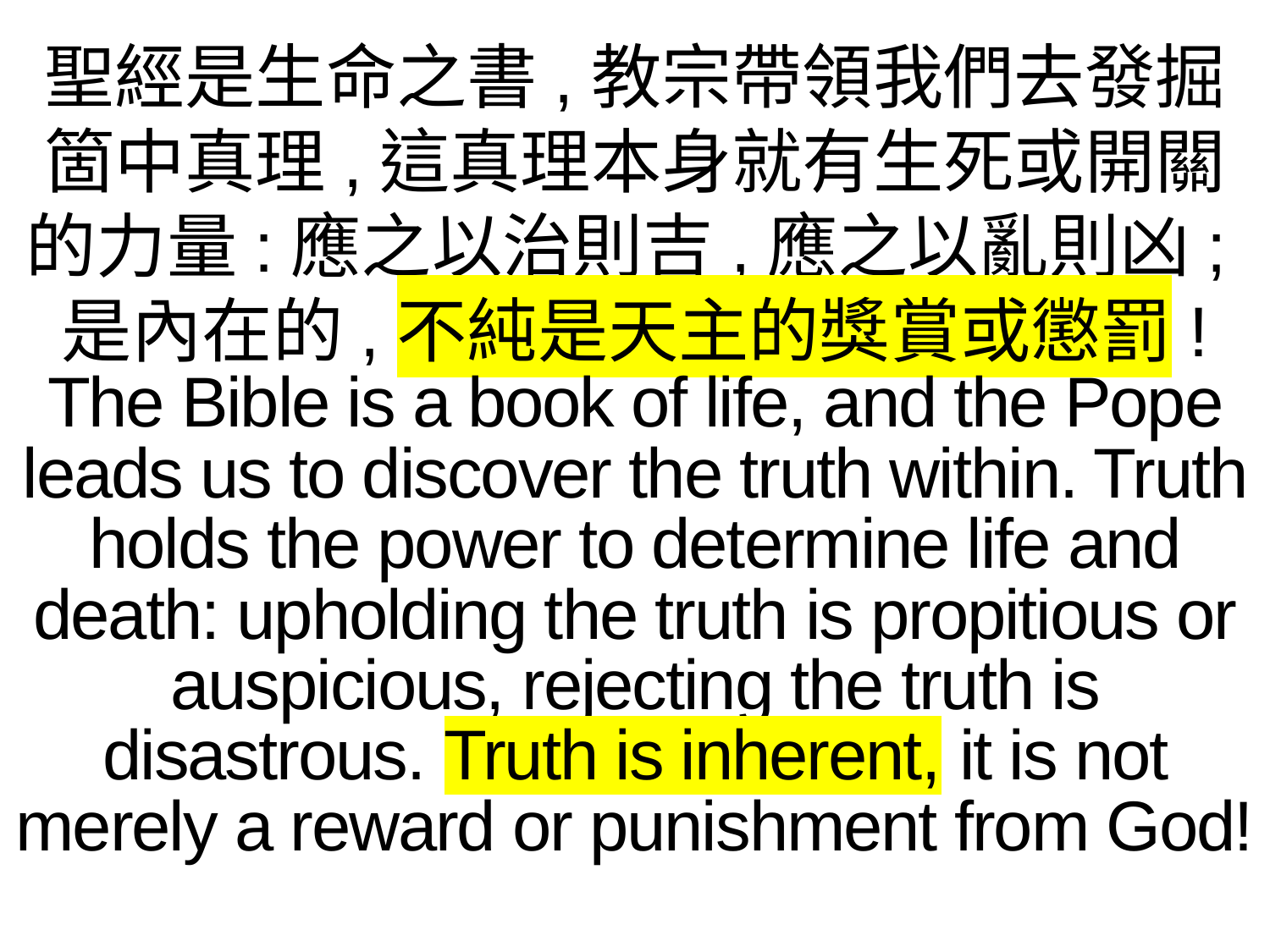

聖經是生命之書,教宗帶領我們去發掘箇中真理,這真理本身就有生死或開關的力量:應之以治則吉,應之以亂則凶;是內在的,不純是天主的獎賞或懲罰!
The Bible is a book of life, and the Pope leads us to discover the truth within. Truth holds the power to determine life and death: upholding the truth is propitious or auspicious, rejecting the truth is disastrous. Truth is inherent, it is not merely a reward or punishment from God!